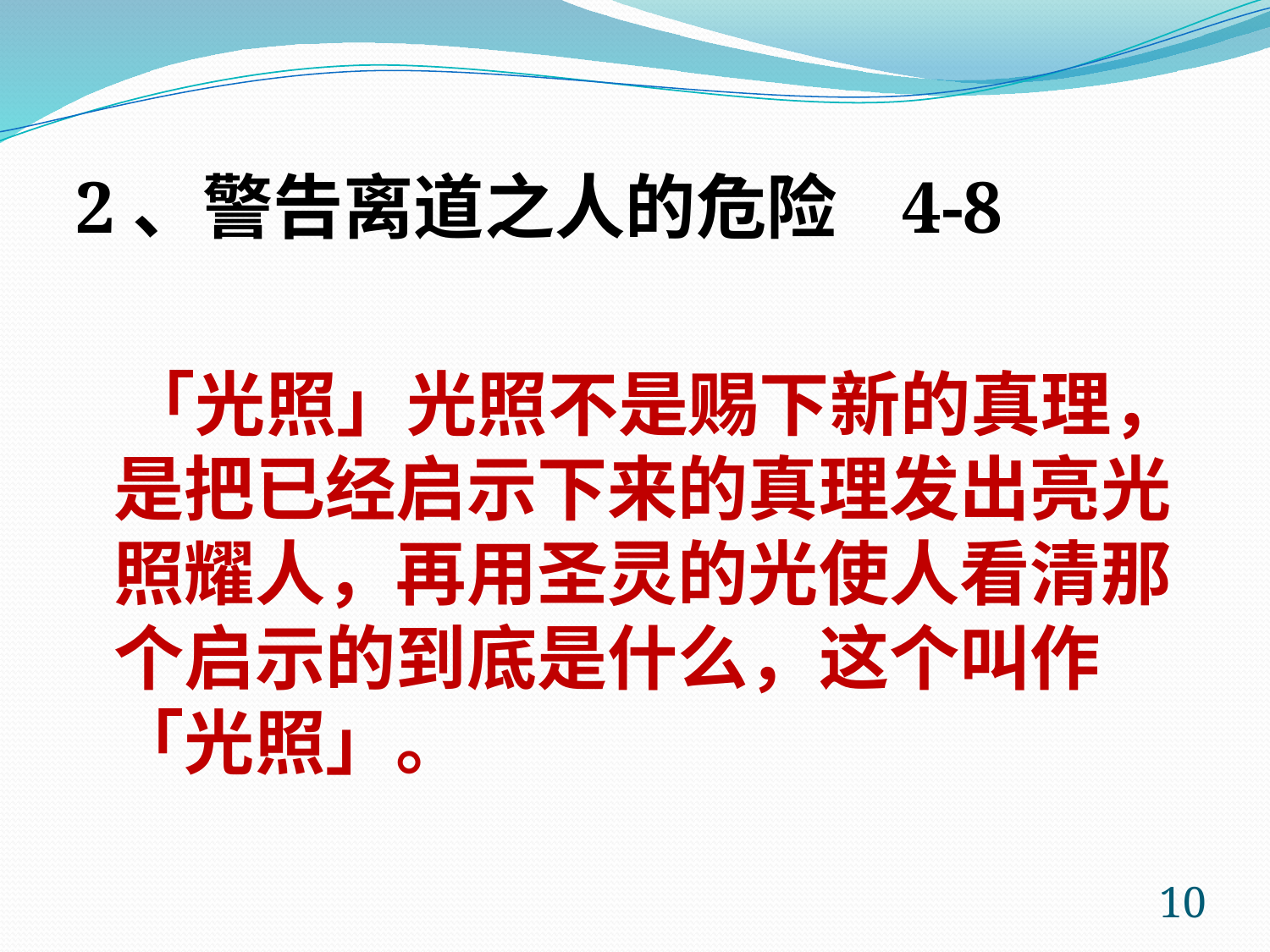

2、警告离道之人的危险   4-8

  「光照」光照不是赐下新的真理，是把已经启示下来的真理发出亮光照耀人，再用圣灵的光使人看清那个启示的到底是什么，这个叫作「光照」。

10